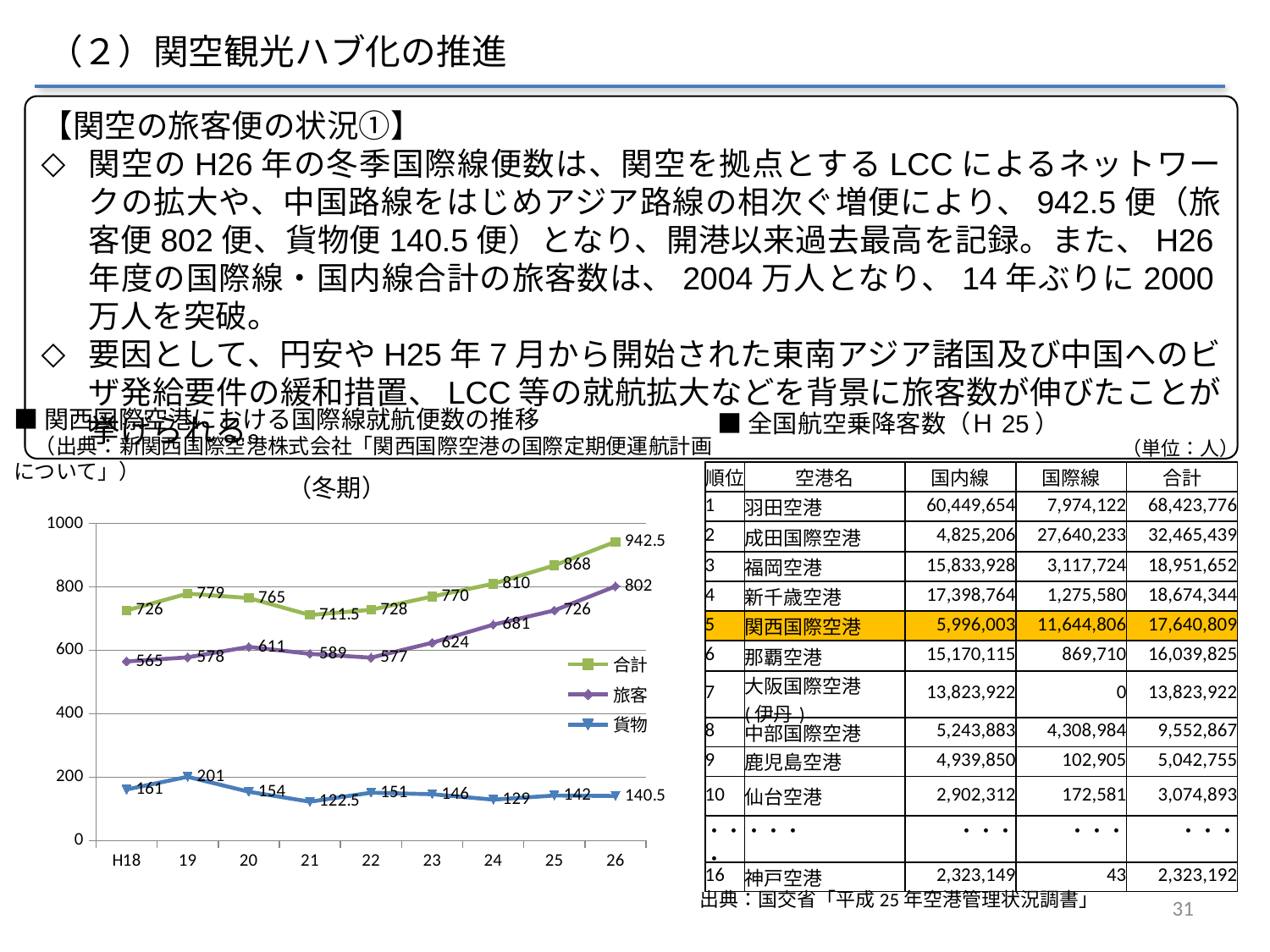

（２）関空観光ハブ化の推進
【関空の旅客便の状況①】
関空のH26年の冬季国際線便数は、関空を拠点とするLCCによるネットワークの拡大や、中国路線をはじめアジア路線の相次ぐ増便により、942.5便（旅客便802便、貨物便140.5便）となり、開港以来過去最高を記録。また、H26年度の国際線・国内線合計の旅客数は、2004万人となり、14年ぶりに2000万人を突破。
要因として、円安やH25年7月から開始された東南アジア諸国及び中国へのビザ発給要件の緩和措置、LCC等の就航拡大などを背景に旅客数が伸びたことが挙げられる。
■関西国際空港における国際線就航便数の推移
　（出典：新関西国際空港株式会社「関西国際空港の国際定期便運航計画
について」）
■全国航空乗降客数（Ｈ25）
（単位：人）
| 順位 | 空港名 | 国内線 | 国際線 | 合計 |
| --- | --- | --- | --- | --- |
| 1 | 羽田空港 | 60,449,654 | 7,974,122 | 68,423,776 |
| 2 | 成田国際空港 | 4,825,206 | 27,640,233 | 32,465,439 |
| 3 | 福岡空港 | 15,833,928 | 3,117,724 | 18,951,652 |
| 4 | 新千歳空港 | 17,398,764 | 1,275,580 | 18,674,344 |
| 5 | 関西国際空港 | 5,996,003 | 11,644,806 | 17,640,809 |
| 6 | 那覇空港 | 15,170,115 | 869,710 | 16,039,825 |
| 7 | 大阪国際空港 (伊丹) | 13,823,922 | 0 | 13,823,922 |
| 8 | 中部国際空港 | 5,243,883 | 4,308,984 | 9,552,867 |
| 9 | 鹿児島空港 | 4,939,850 | 102,905 | 5,042,755 |
| 10 | 仙台空港 | 2,902,312 | 172,581 | 3,074,893 |
| ・・・ | ・・・ | ・・・ | ・・・ | ・・・ |
| 16 | 神戸空港 | 2,323,149 | 43 | 2,323,192 |
（冬期）

### Chart

| Category | 合計 | 旅客 | 貨物 |
|---|---|---|---|
| H18 | 726.0 | 565.0 | 161.0 |
| 19 | 779.0 | 578.0 | 201.0 |
| 20 | 765.0 | 611.0 | 154.0 |
| 21 | 711.5 | 589.0 | 122.5 |
| 22 | 728.0 | 577.0 | 151.0 |
| 23 | 770.0 | 624.0 | 146.0 |
| 24 | 810.0 | 681.0 | 129.0 |
| 25 | 868.0 | 726.0 | 142.0 |
| 26 | 942.5 | 802.0 | 140.5 |
出典：国交省「平成25年空港管理状況調書」
31